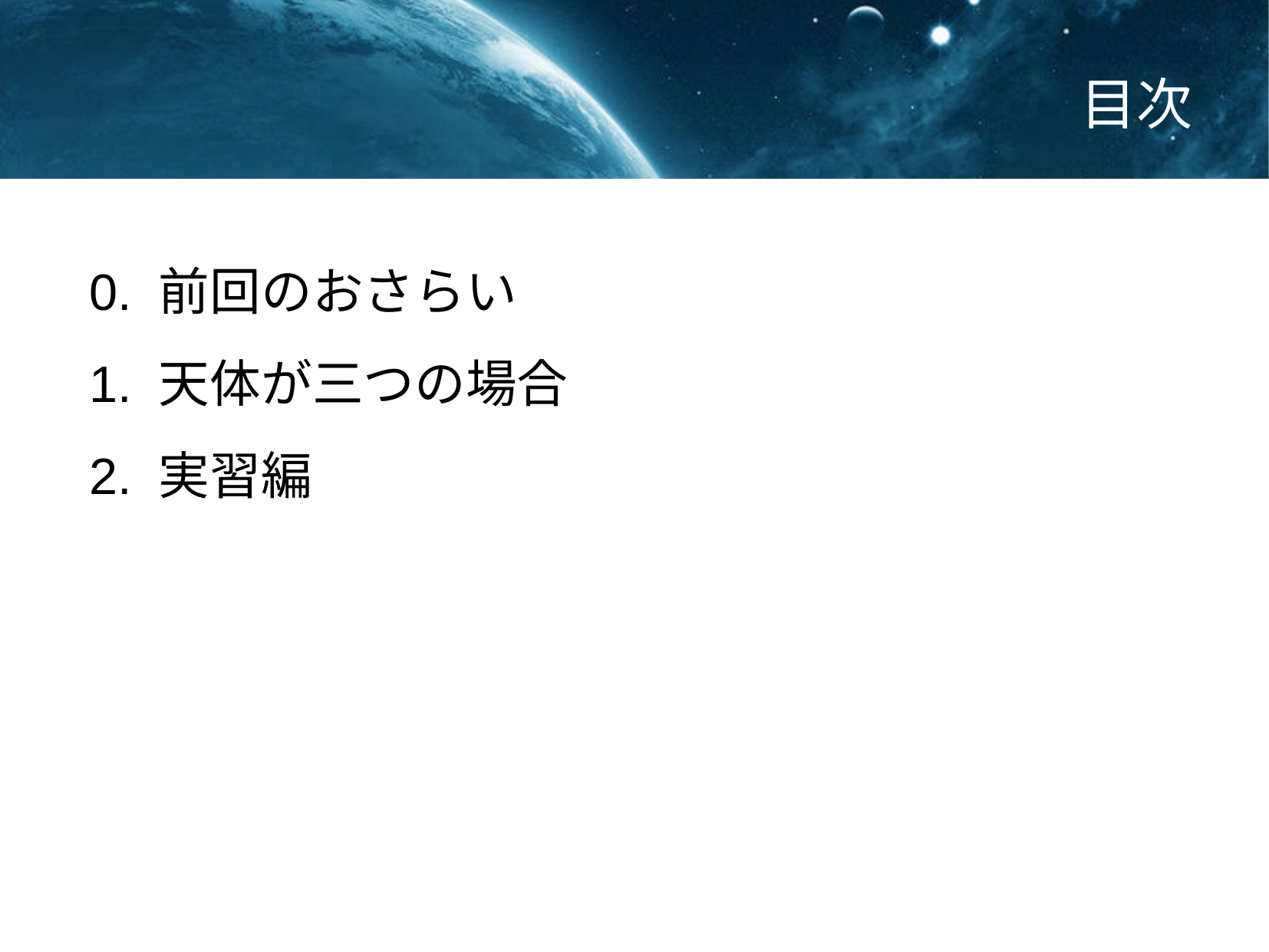

# 目次
0. 前回のおさらい
1. 天体が三つの場合
2. 実習編